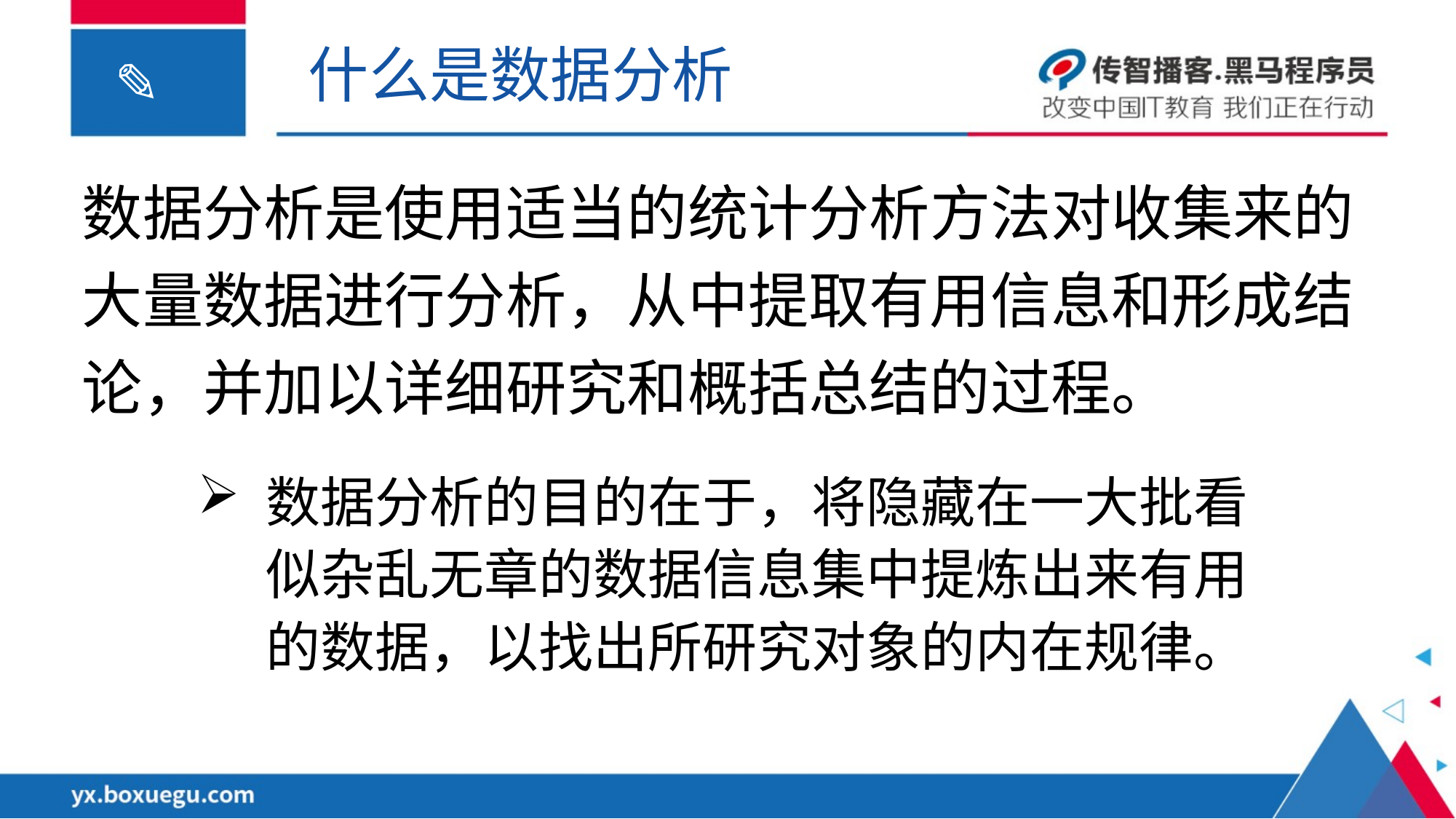

什么是数据分析
数据分析是使用适当的统计分析方法对收集来的大量数据进行分析，从中提取有用信息和形成结论，并加以详细研究和概括总结的过程。
数据分析的目的在于，将隐藏在一大批看似杂乱无章的数据信息集中提炼出来有用的数据，以找出所研究对象的内在规律。